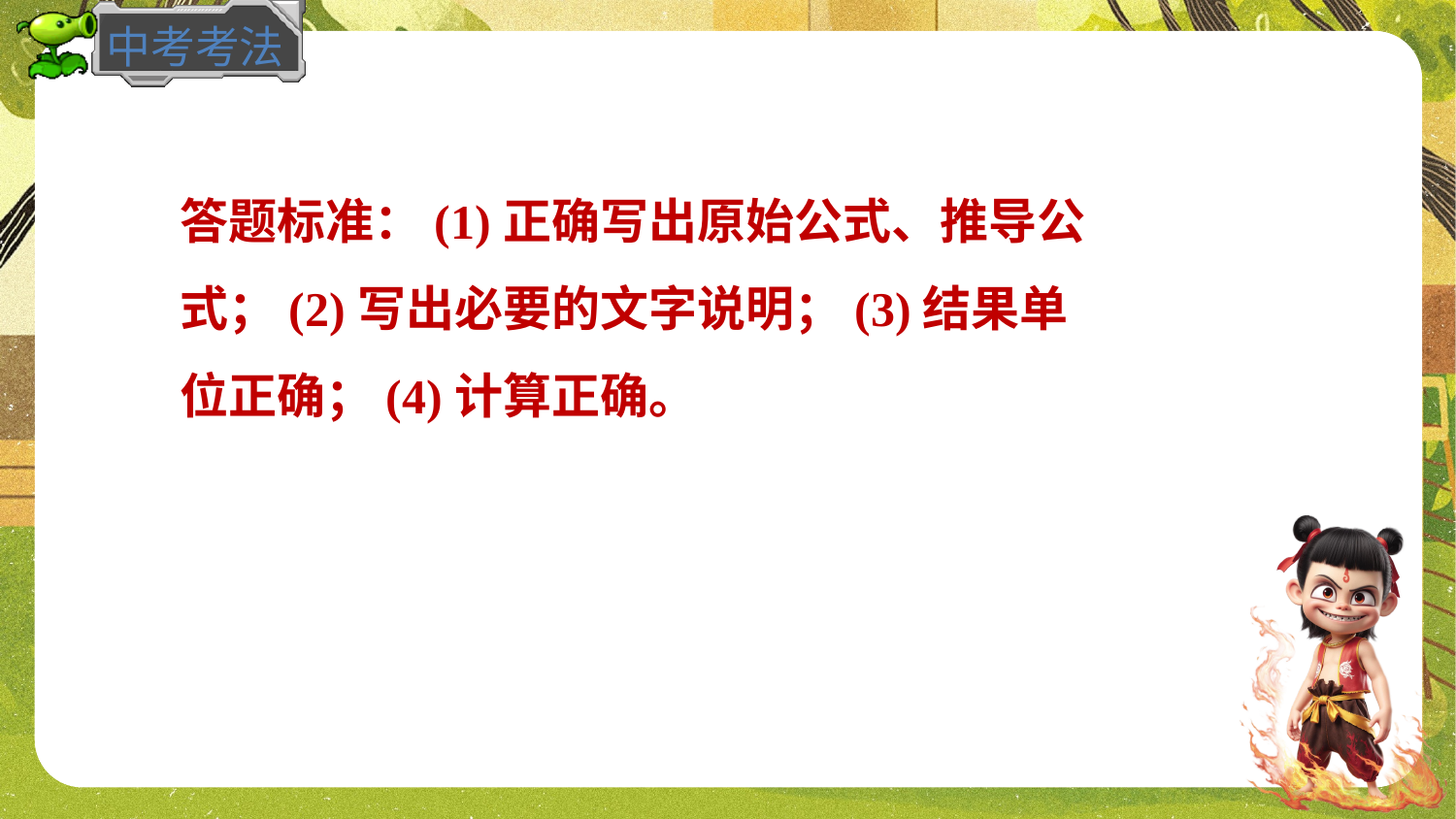

答题标准：(1)正确写出原始公式、推导公式；(2)写出必要的文字说明；(3)结果单位正确；(4)计算正确。